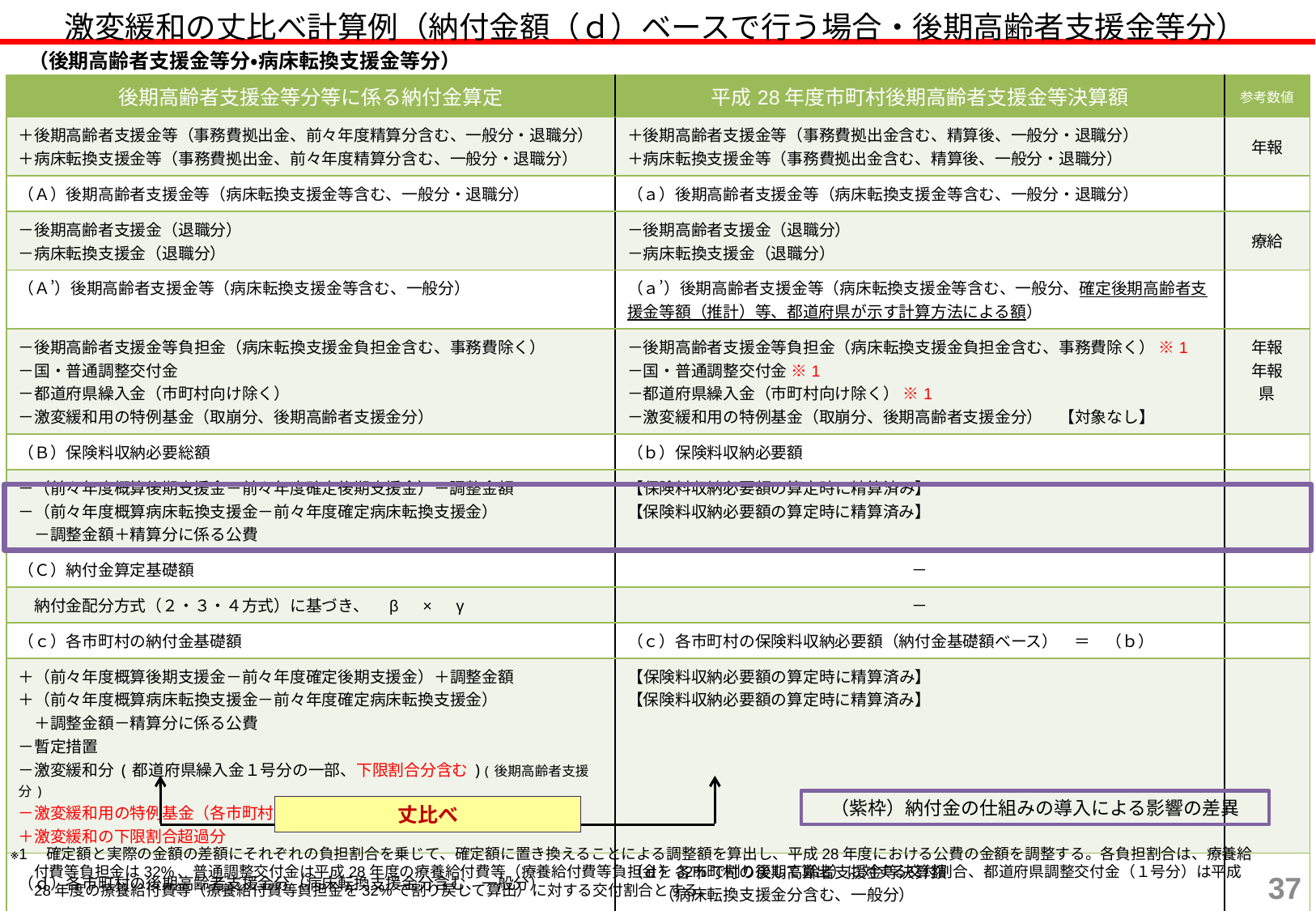

激変緩和の丈比べ計算例（納付金額（ｄ）ベースで行う場合・後期高齢者支援金等分）
（後期高齢者支援金等分・病床転換支援金等分）
| 後期高齢者支援金等分等に係る納付金算定 | 平成28年度市町村後期高齢者支援金等決算額 | 参考数値 |
| --- | --- | --- |
| ＋後期高齢者支援金等（事務費拠出金、前々年度精算分含む、一般分・退職分） ＋病床転換支援金等（事務費拠出金、前々年度精算分含む、一般分・退職分） | ＋後期高齢者支援金等（事務費拠出金含む、精算後、一般分・退職分） ＋病床転換支援金等（事務費拠出金含む、精算後、一般分・退職分） | 年報 |
| （Ａ）後期高齢者支援金等（病床転換支援金等含む、一般分・退職分） | （ａ）後期高齢者支援金等（病床転換支援金等含む、一般分・退職分） |  |
| －後期高齢者支援金（退職分） －病床転換支援金（退職分） | －後期高齢者支援金（退職分） －病床転換支援金（退職分） | 療給 |
| （Ａ’）後期高齢者支援金等（病床転換支援金等含む、一般分） | （ａ’）後期高齢者支援金等（病床転換支援金等含む、一般分、確定後期高齢者支援金等額（推計）等、都道府県が示す計算方法による額） |  |
| －後期高齢者支援金等負担金（病床転換支援金負担金含む、事務費除く） －国・普通調整交付金 －都道府県繰入金（市町村向け除く） －激変緩和用の特例基金（取崩分、後期高齢者支援金分） | －後期高齢者支援金等負担金（病床転換支援金負担金含む、事務費除く） ※1 －国・普通調整交付金 ※1 －都道府県繰入金（市町村向け除く） ※1 －激変緩和用の特例基金（取崩分、後期高齢者支援金分）　【対象なし】 | 年報 年報 県 |
| （Ｂ）保険料収納必要総額 | （ｂ）保険料収納必要額 |  |
| －（前々年度概算後期支援金－前々年度確定後期支援金）－調整金額 －（前々年度概算病床転換支援金－前々年度確定病床転換支援金） 　－調整金額＋精算分に係る公費 | 【保険料収納必要額の算定時に精算済み】 【保険料収納必要額の算定時に精算済み】 |  |
| （Ｃ）納付金算定基礎額 | － |  |
| 納付金配分方式（２・３・４方式）に基づき、　β　×　γ | － |  |
| （ｃ）各市町村の納付金基礎額 | （ｃ）各市町村の保険料収納必要額（納付金基礎額ベース）　＝　（ｂ） |  |
| ＋（前々年度概算後期支援金－前々年度確定後期支援金）＋調整金額 ＋（前々年度概算病床転換支援金－前々年度確定病床転換支援金） 　＋調整金額－精算分に係る公費 －暫定措置 －激変緩和分(都道府県繰入金１号分の一部、下限割合分含む)(後期高齢者支援分) －激変緩和用の特例基金（各市町村への取崩分、後期高齢者支援分） ＋激変緩和の下限割合超過分 | 【保険料収納必要額の算定時に精算済み】 【保険料収納必要額の算定時に精算済み】 |  |
| （ｄ）各市町村の後期高齢者支援金分（病床転換支援金分含む、一般分） | （ｄ）各市町村の後期高齢者支援金等決算額 　　（病床転換支援金分含む、一般分） |  |

丈比べ
（紫枠）納付金の仕組みの導入による影響の差異
※1　確定額と実際の金額の差額にそれぞれの負担割合を乗じて、確定額に置き換えることによる調整額を算出し、平成28年度における公費の金額を調整する。各負担割合は、療養給付費等負担金は32%、普通調整交付金は平成28年度の療養給付費等（療養給付費等負担金を32%で割り戻して算出）に対する交付割合、都道府県調整交付金（１号分）は平成28年度の療養給付費等（療養給付費等負担金を32%で割り戻して算出）に対する交付割合とする。
37